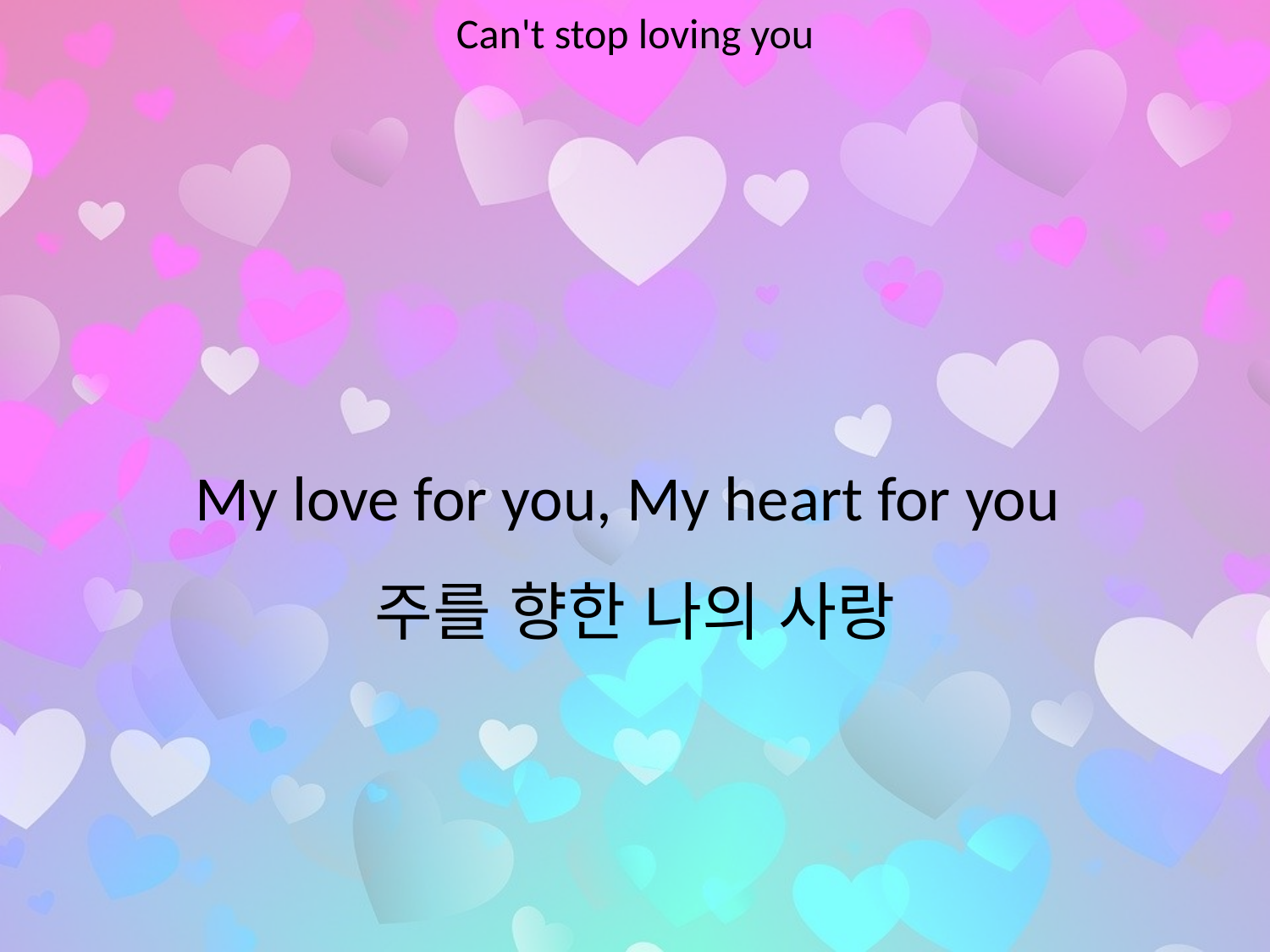

Can't stop loving you
#
My love for you, My heart for you
주를 향한 나의 사랑